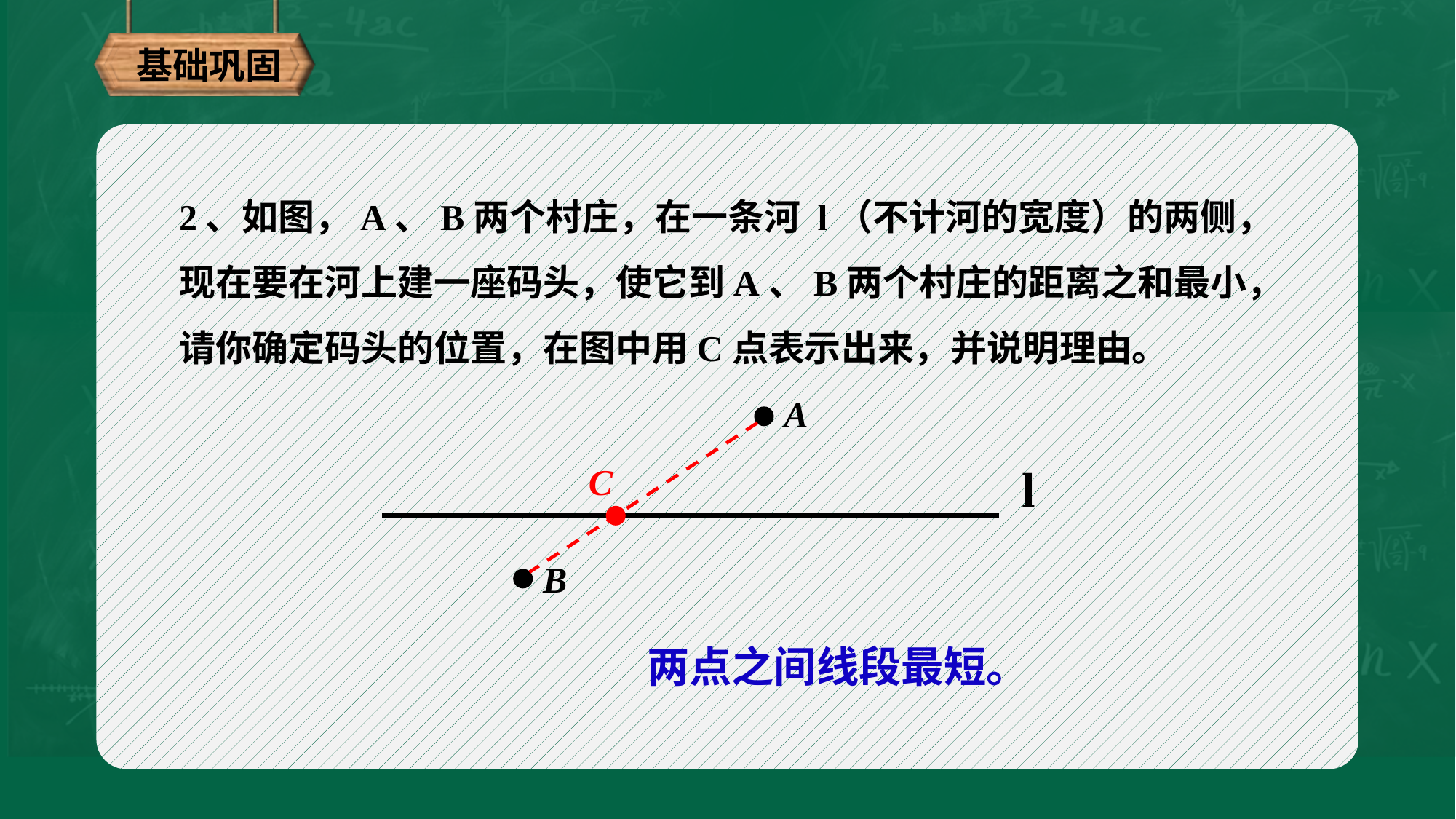

基础巩固
2、如图，A、B两个村庄，在一条河 l（不计河的宽度）的两侧，现在要在河上建一座码头，使它到A、B两个村庄的距离之和最小，请你确定码头的位置，在图中用C点表示出来，并说明理由。
A

 l
B

C

两点之间线段最短。